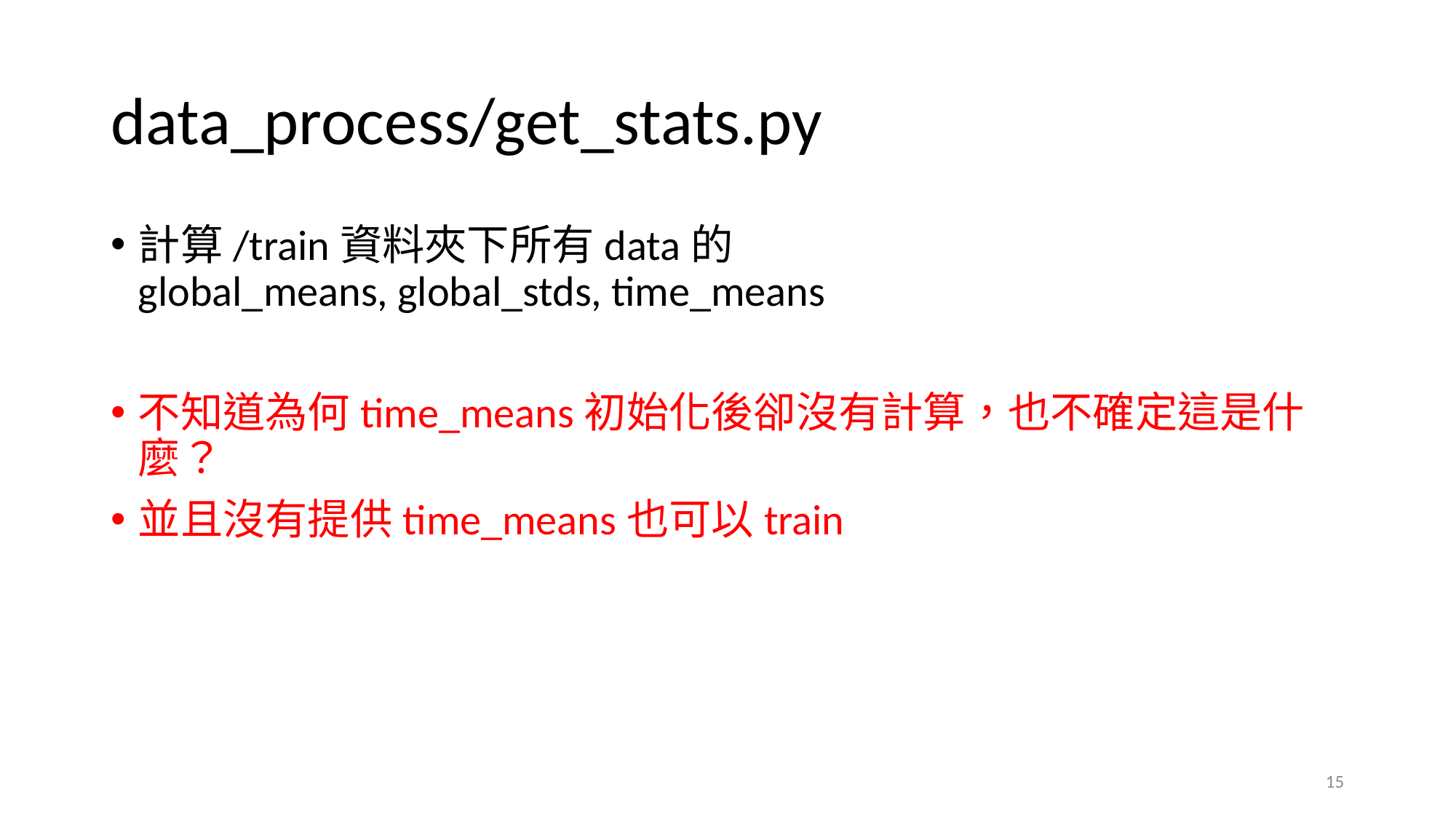

# data_process/get_stats.py
計算/train資料夾下所有data的
global_means, global_stds, time_means

不知道為何time_means初始化後卻沒有計算，也不確定這是什麼？
並且沒有提供time_means也可以train
15